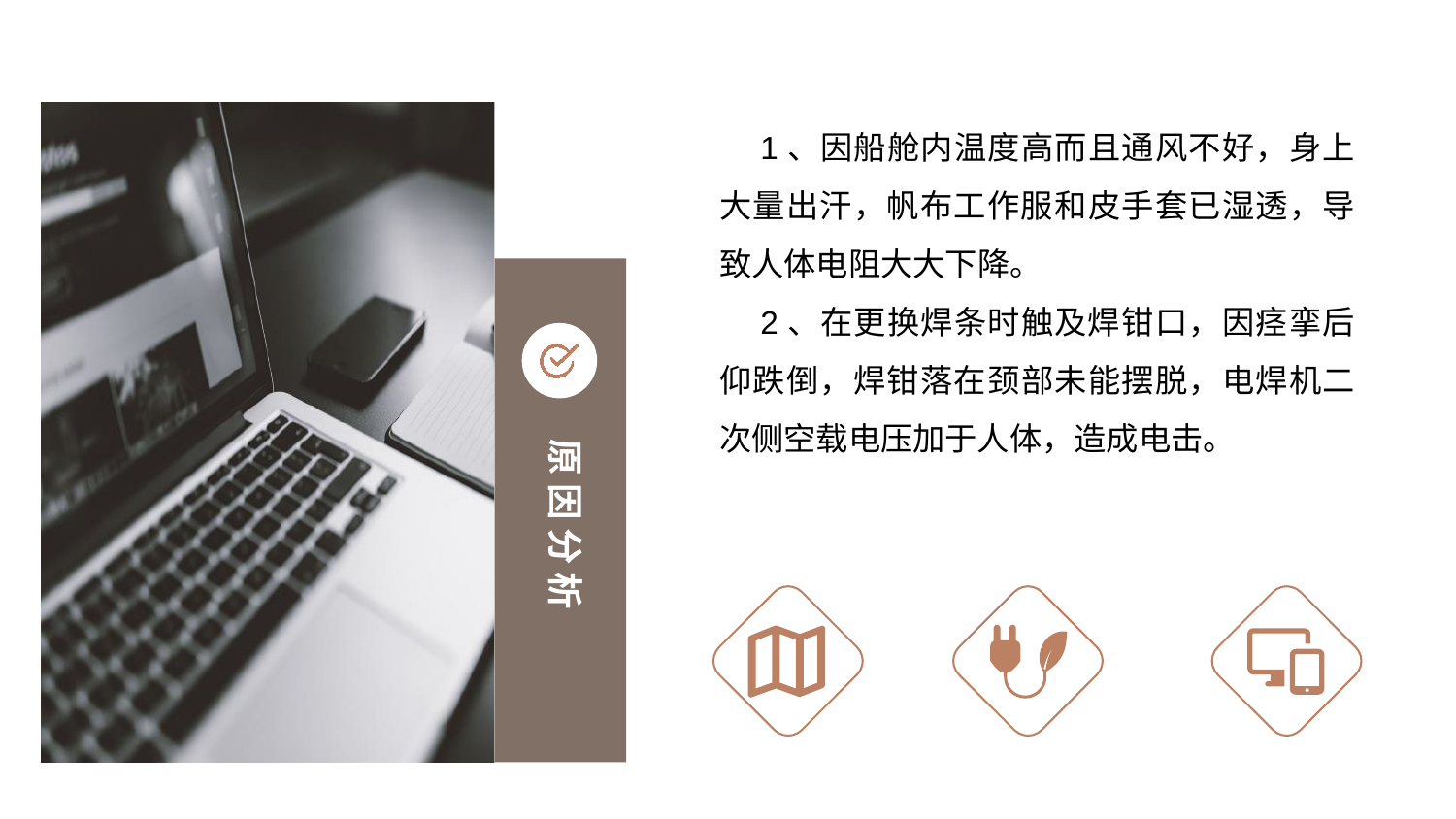

一、惨痛的教训
    1、因船舱内温度高而且通风不好，身上大量出汗，帆布工作服和皮手套已湿透，导致人体电阻大大下降。
    2、在更换焊条时触及焊钳口，因痉挛后仰跌倒，焊钳落在颈部未能摆脱，电焊机二次侧空载电压加于人体，造成电击。

原 因 分 析